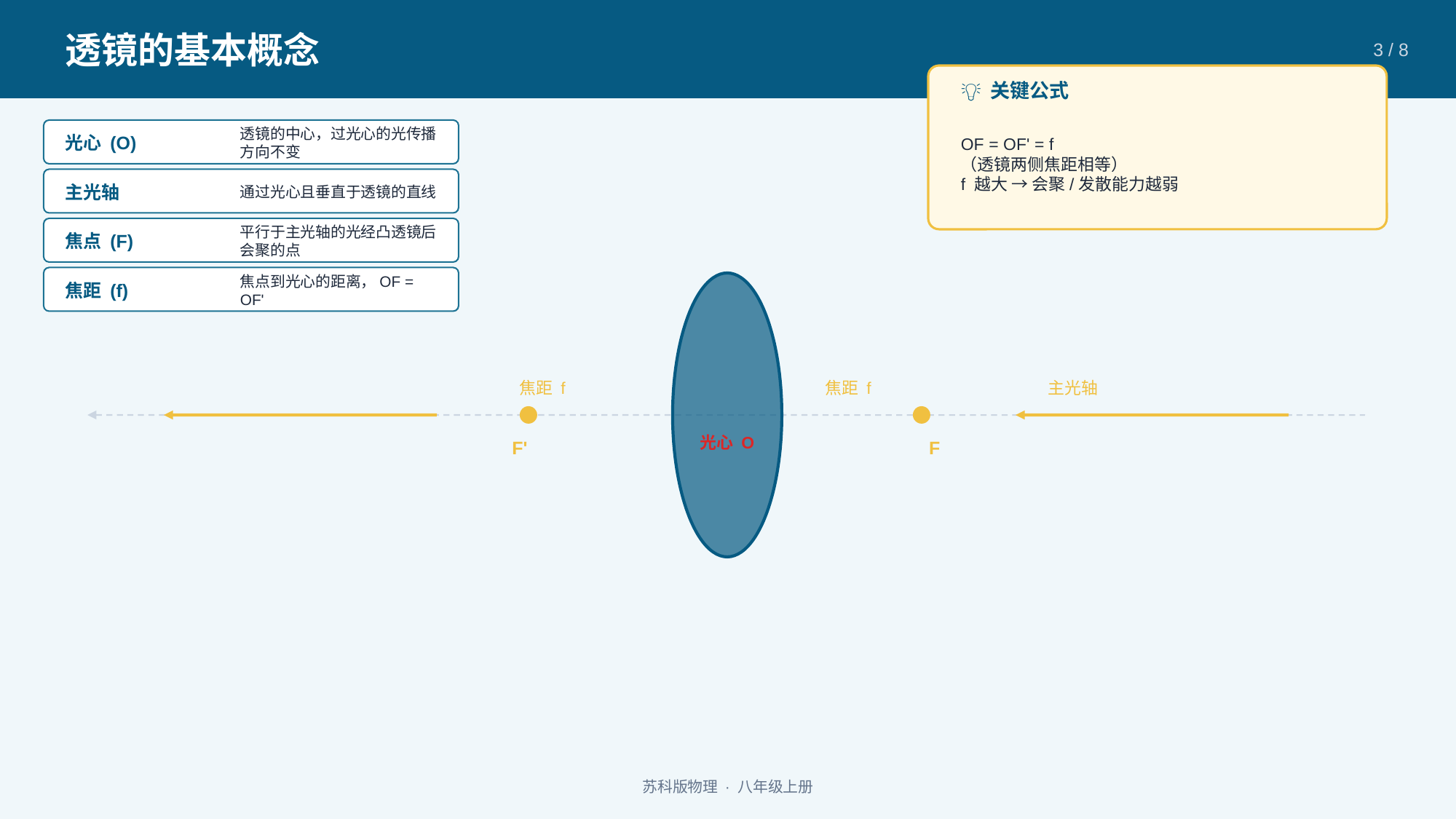

透镜的基本概念
3 / 8

💡 关键公式
OF = OF' = f
（透镜两侧焦距相等）
f 越大 → 会聚/发散能力越弱

光心 (O)
透镜的中心，过光心的光传播方向不变

主光轴
通过光心且垂直于透镜的直线

焦点 (F)
平行于主光轴的光经凸透镜后会聚的点

焦距 (f)
焦点到光心的距离，OF = OF'

焦距 f
焦距 f
主光轴

光心 O
F'
F
苏科版物理 · 八年级上册